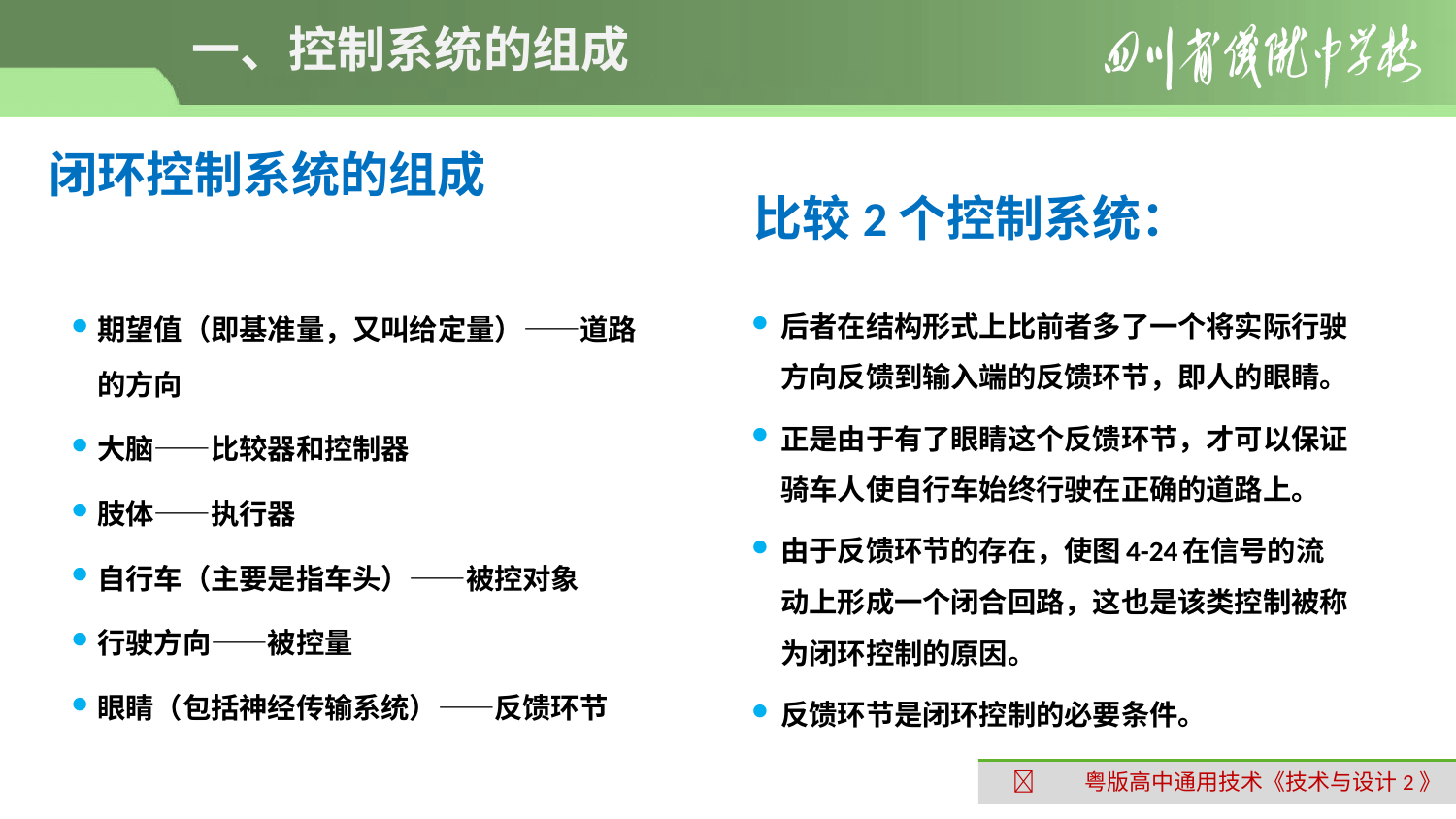

# 一、控制系统的组成
闭环控制系统的组成
比较2个控制系统：
期望值（即基准量，又叫给定量）——道路的方向
大脑——比较器和控制器
肢体——执行器
自行车（主要是指车头）——被控对象
行驶方向——被控量
眼睛（包括神经传输系统）——反馈环节
后者在结构形式上比前者多了一个将实际行驶方向反馈到输入端的反馈环节，即人的眼睛。
正是由于有了眼睛这个反馈环节，才可以保证骑车人使自行车始终行驶在正确的道路上。
由于反馈环节的存在，使图4-24在信号的流动上形成一个闭合回路，这也是该类控制被称为闭环控制的原因。
反馈环节是闭环控制的必要条件。